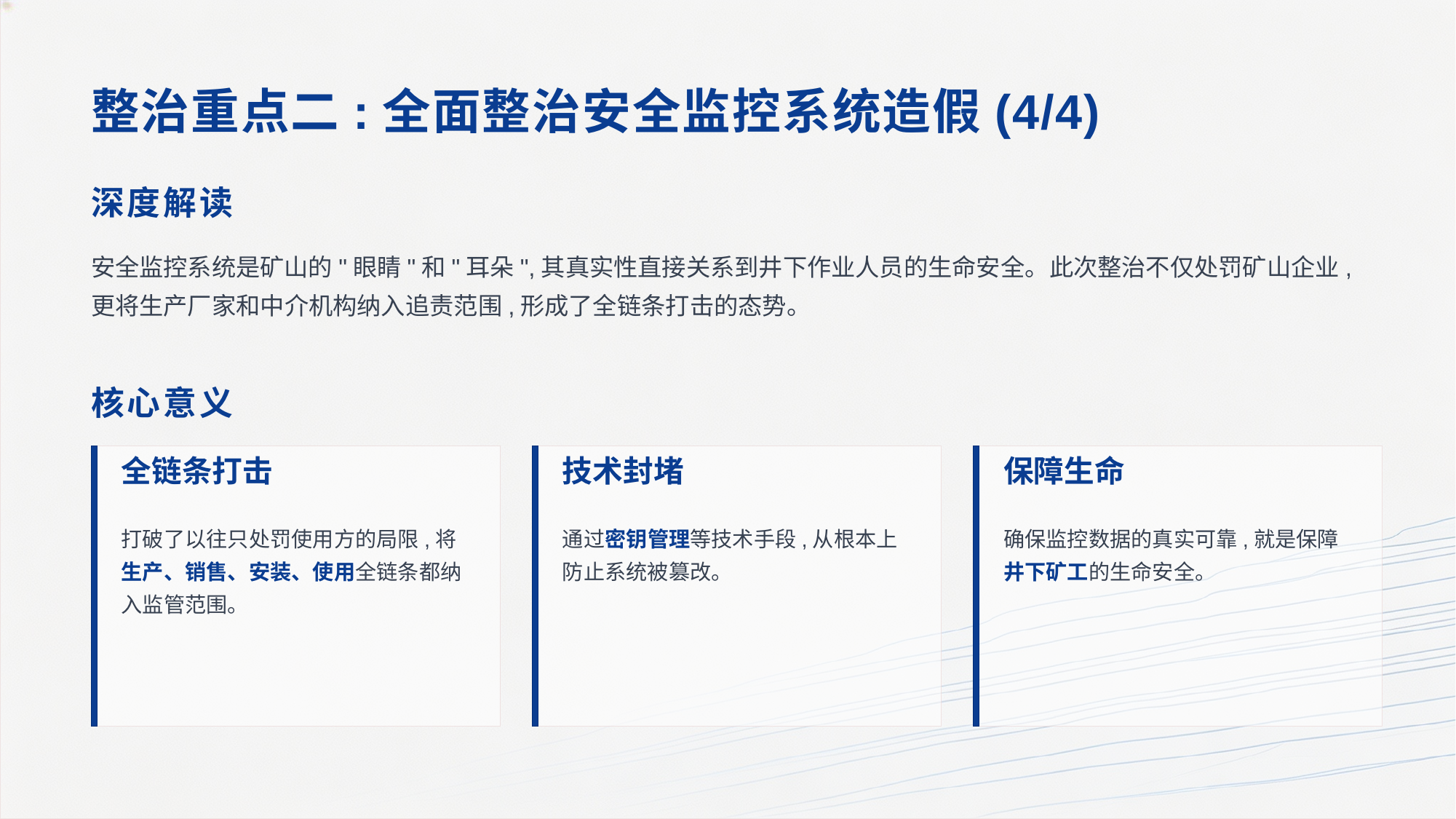

整治重点二:全面整治安全监控系统造假(4/4)
深度解读
安全监控系统是矿山的"眼睛"和"耳朵",其真实性直接关系到井下作业人员的生命安全。此次整治不仅处罚矿山企业,更将生产厂家和中介机构纳入追责范围,形成了全链条打击的态势。
核心意义

全链条打击
技术封堵
保障生命
打破了以往只处罚使用方的局限,将生产、销售、安装、使用全链条都纳入监管范围。
通过密钥管理等技术手段,从根本上防止系统被篡改。
确保监控数据的真实可靠,就是保障井下矿工的生命安全。